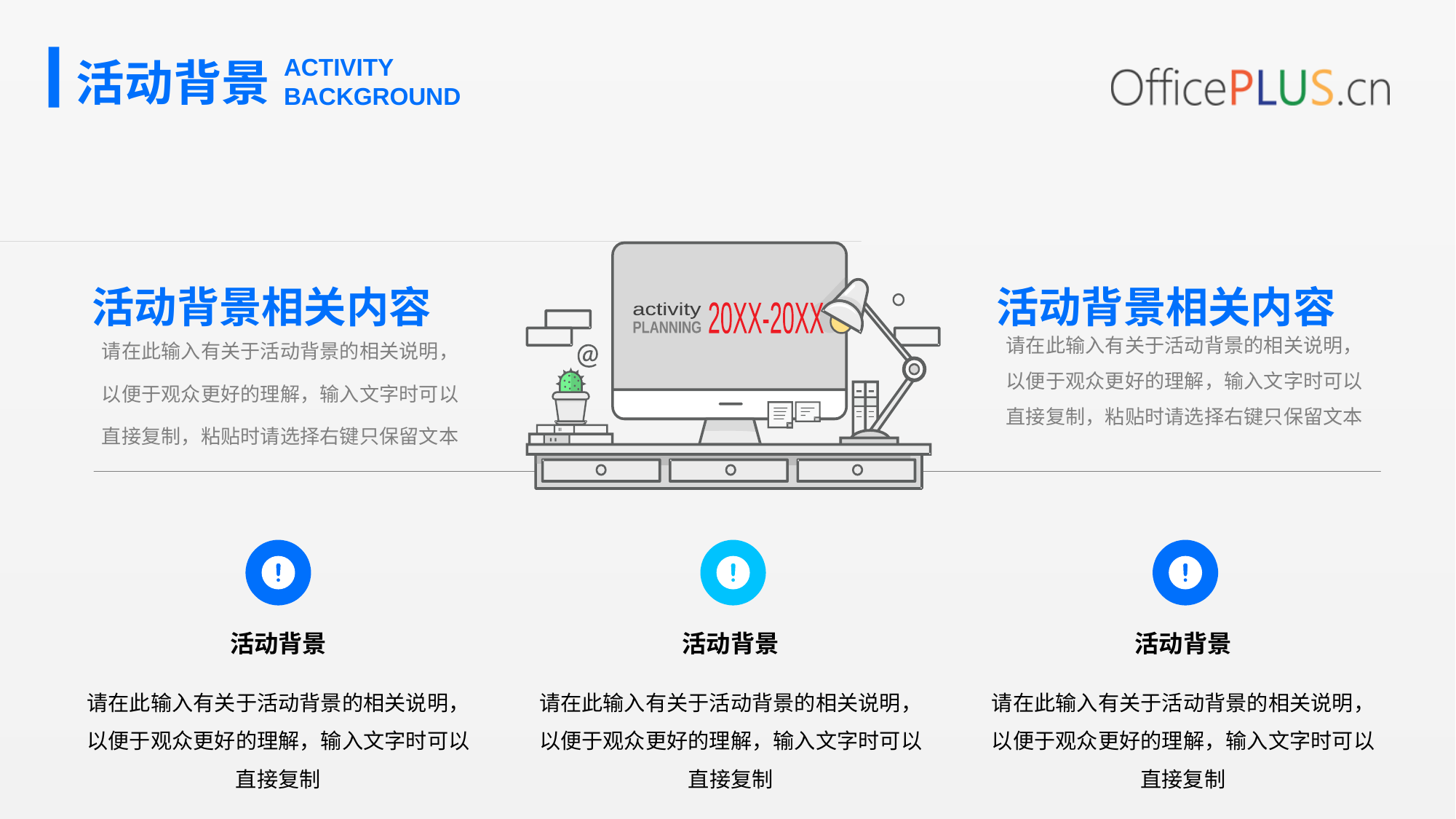

活动背景
ACTIVITY
BACKGROUND

activity
20XX-20XX
PLANNING

活动背景相关内容
活动背景相关内容
请在此输入有关于活动背景的相关说明，以便于观众更好的理解，输入文字时可以直接复制，粘贴时请选择右键只保留文本
请在此输入有关于活动背景的相关说明，以便于观众更好的理解，输入文字时可以直接复制，粘贴时请选择右键只保留文本

活动背景
请在此输入有关于活动背景的相关说明，以便于观众更好的理解，输入文字时可以直接复制
活动背景
请在此输入有关于活动背景的相关说明，以便于观众更好的理解，输入文字时可以直接复制
活动背景
请在此输入有关于活动背景的相关说明，以便于观众更好的理解，输入文字时可以直接复制